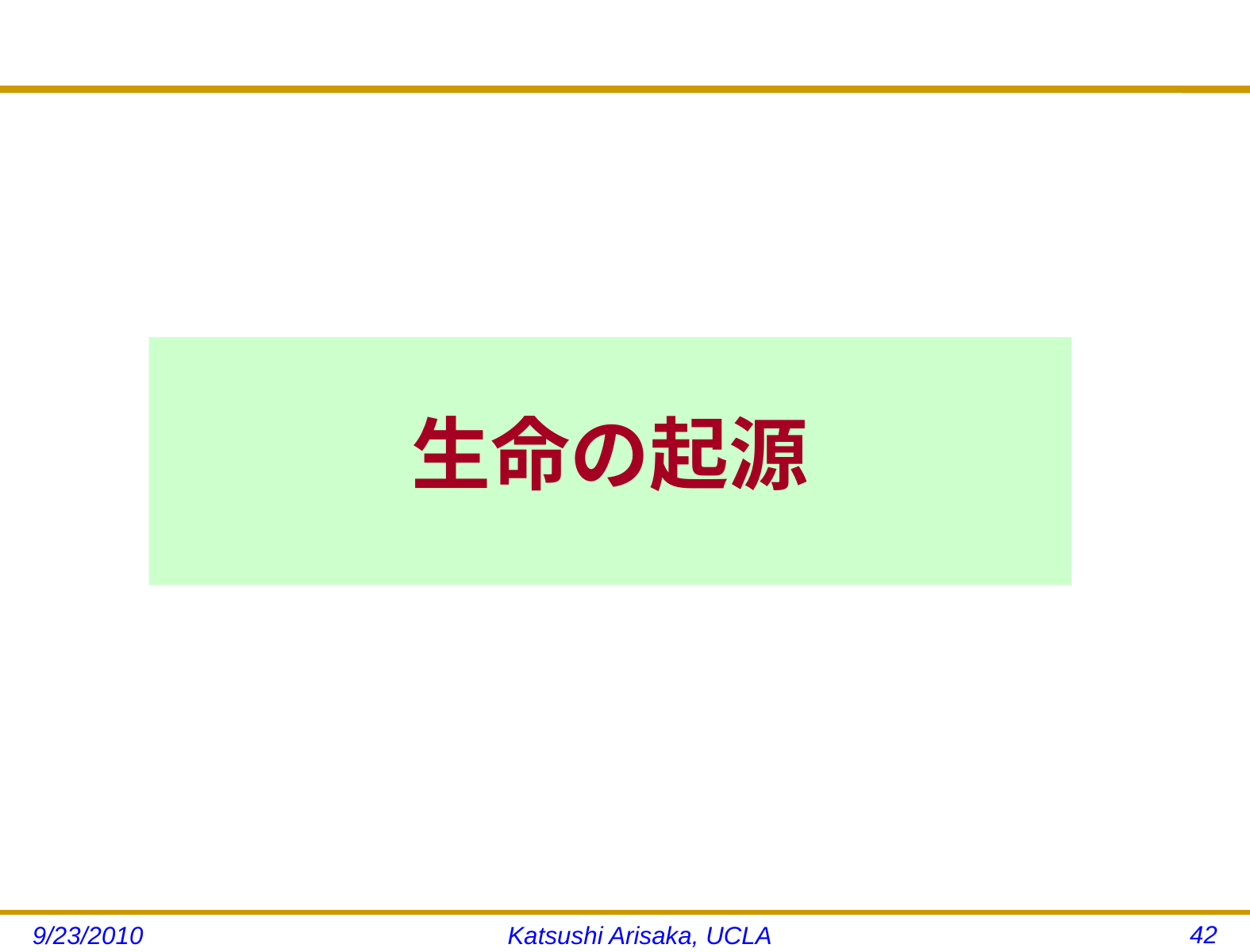

# 生命の起源
42
9/23/2010
Katsushi Arisaka, UCLA